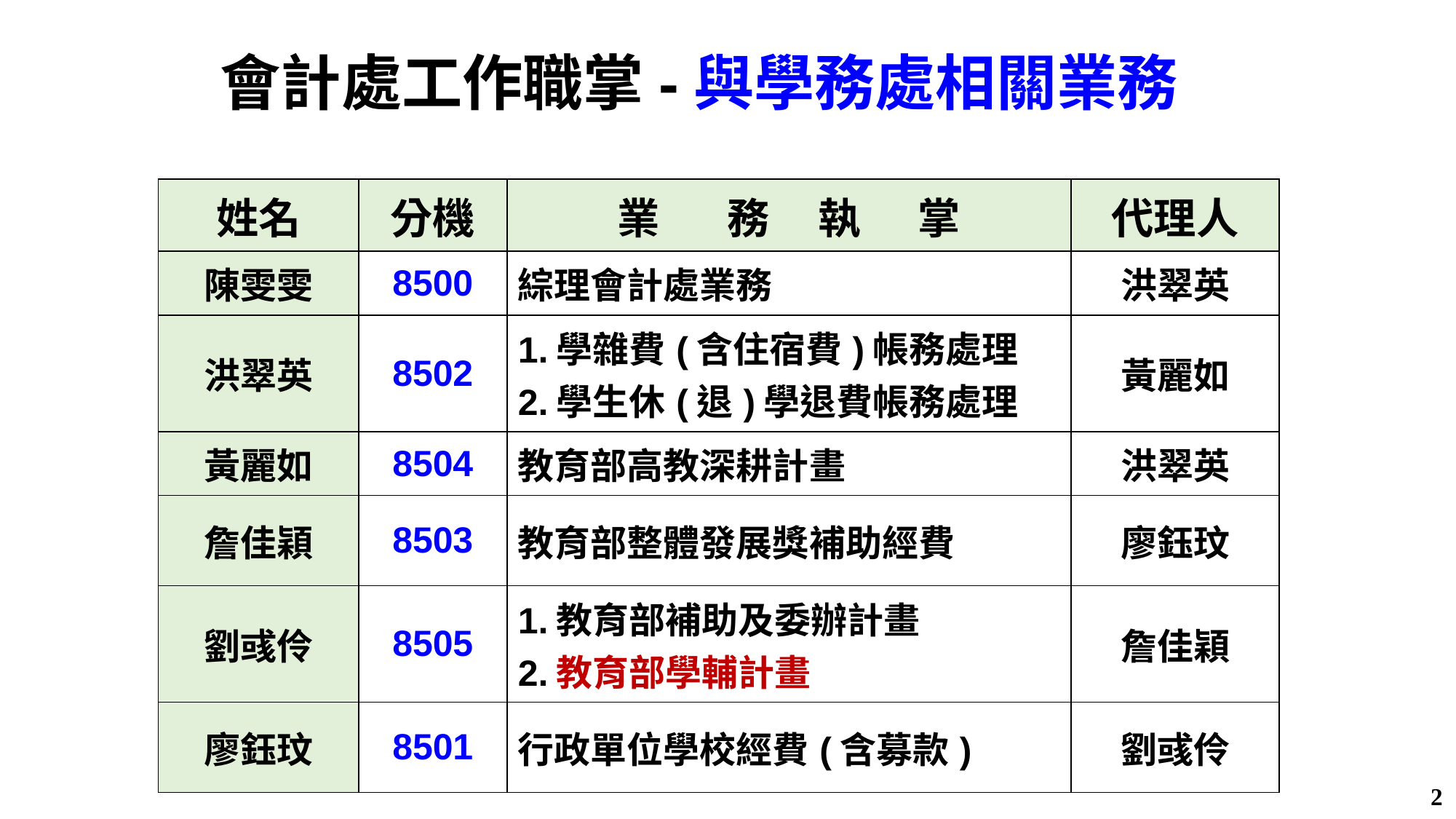

會計處工作職掌-與學務處相關業務
| 姓名 | 分機 | 業 務 執 掌 | 代理人 |
| --- | --- | --- | --- |
| 陳雯雯 | 8500 | 綜理會計處業務 | 洪翠英 |
| 洪翠英 | 8502 | 1.學雜費(含住宿費)帳務處理 2.學生休(退)學退費帳務處理 | 黃麗如 |
| 黃麗如 | 8504 | 教育部高教深耕計畫 | 洪翠英 |
| 詹佳穎 | 8503 | 教育部整體發展獎補助經費 | 廖鈺玟 |
| 劉彧伶 | 8505 | 1.教育部補助及委辦計畫 2.教育部學輔計畫 | 詹佳穎 |
| 廖鈺玟 | 8501 | 行政單位學校經費(含募款) | 劉彧伶 |
2